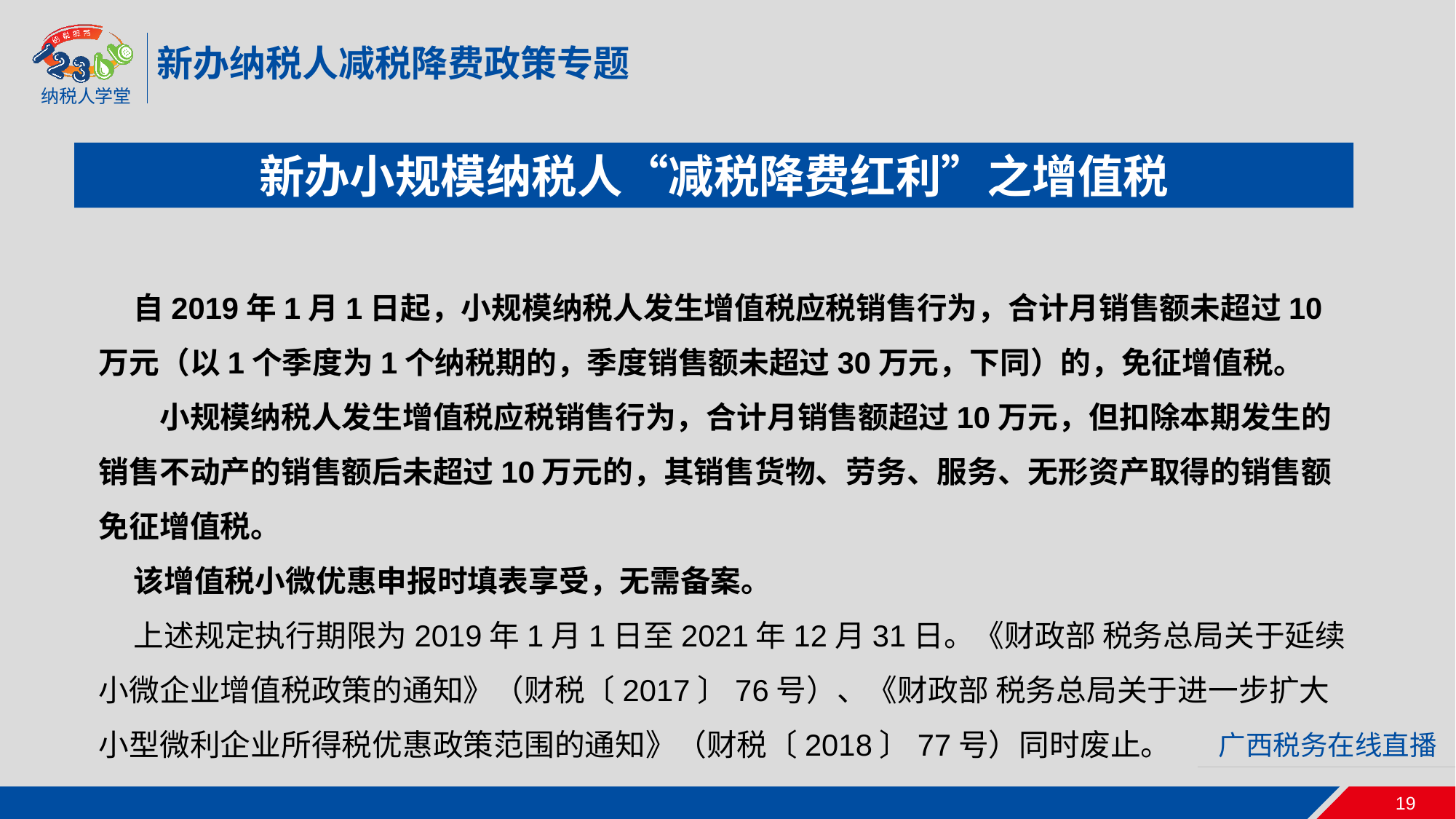

新办纳税人减税降费政策专题
新办小规模纳税人“减税降费红利”之增值税
    自2019年1月1日起，小规模纳税人发生增值税应税销售行为，合计月销售额未超过10万元（以1个季度为1个纳税期的，季度销售额未超过30万元，下同）的，免征增值税。
　　小规模纳税人发生增值税应税销售行为，合计月销售额超过10万元，但扣除本期发生的销售不动产的销售额后未超过10万元的，其销售货物、劳务、服务、无形资产取得的销售额免征增值税。
    该增值税小微优惠申报时填表享受，无需备案。
    上述规定执行期限为2019年1月1日至2021年12月31日。《财政部 税务总局关于延续小微企业增值税政策的通知》（财税〔2017〕76号）、《财政部 税务总局关于进一步扩大小型微利企业所得税优惠政策范围的通知》（财税〔2018〕77号）同时废止。